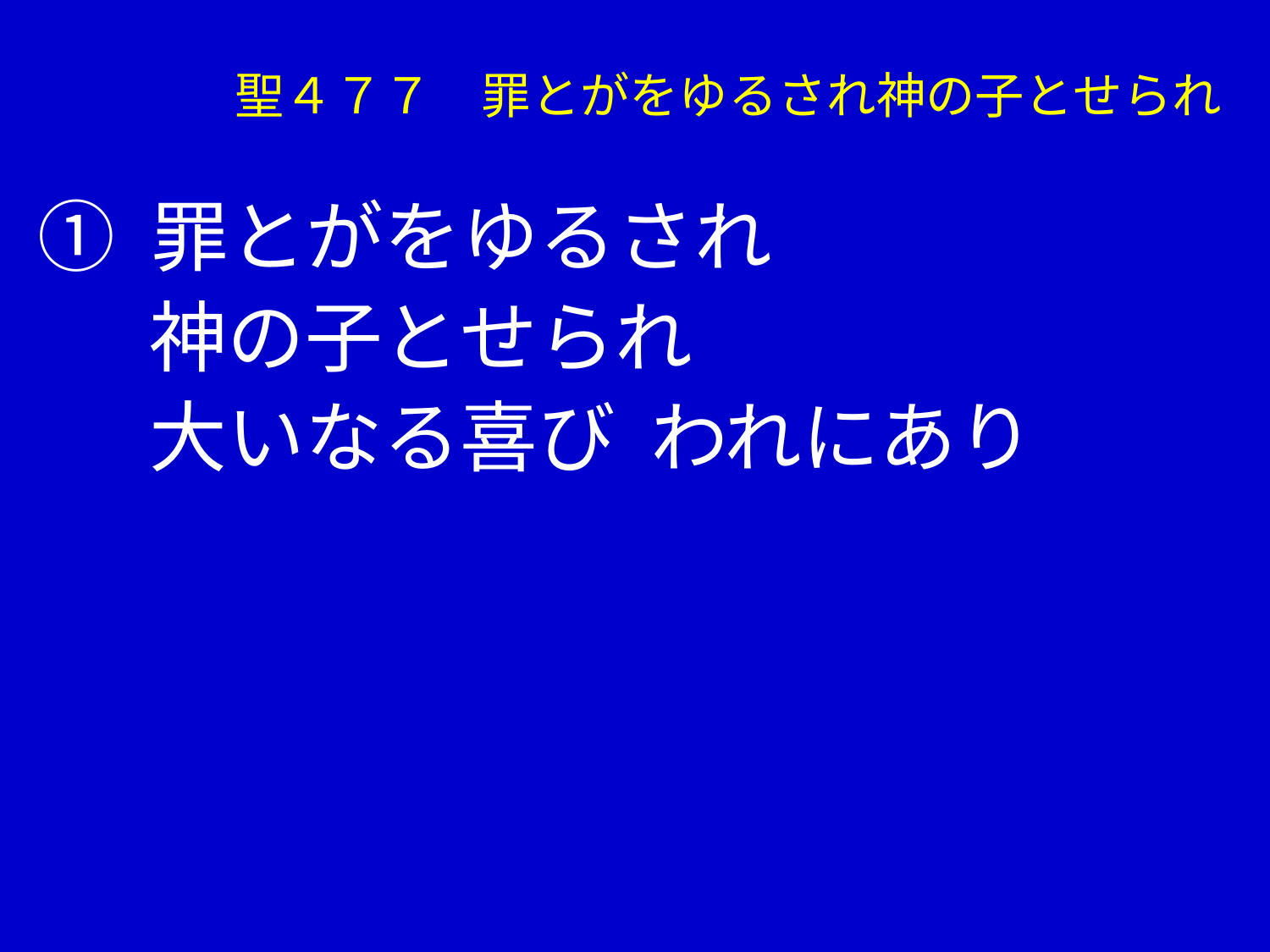

聖４７７　罪とがをゆるされ神の子とせられ
① 罪とがをゆるされ
　  神の子とせられ
　  大いなる喜び  われにあり